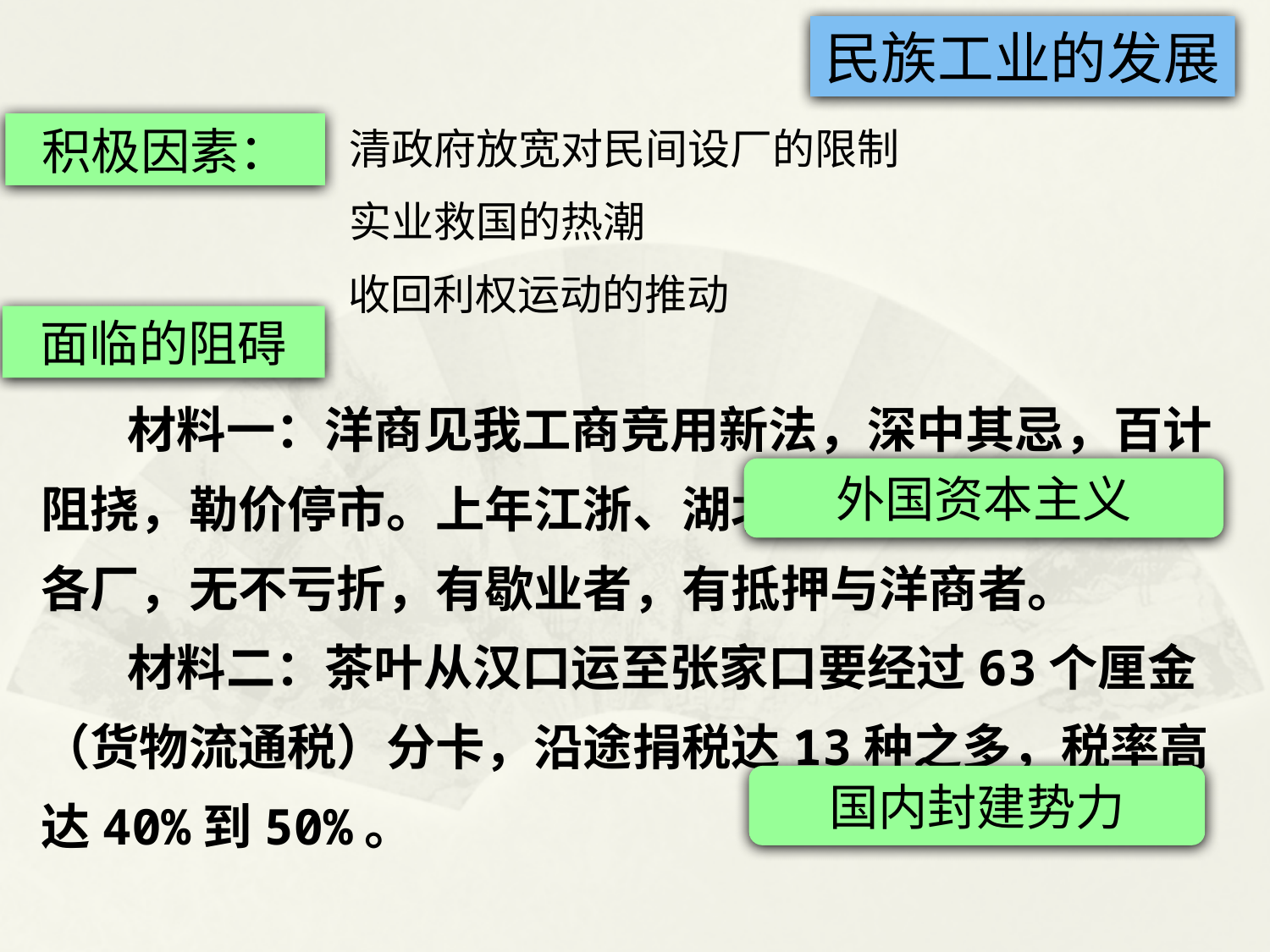

民族工业的发展
积极因素：
清政府放宽对民间设厂的限制
实业救国的热潮
收回利权运动的推动
面临的阻碍
 材料一：洋商见我工商竞用新法，深中其忌，百计阻挠，勒价停市。上年江浙、湖北等省，缫丝、纺织各厂，无不亏折，有歇业者，有抵押与洋商者。
 材料二：茶叶从汉口运至张家口要经过63个厘金（货物流通税）分卡，沿途捐税达13种之多，税率高达40%到50%。
外国资本主义
国内封建势力